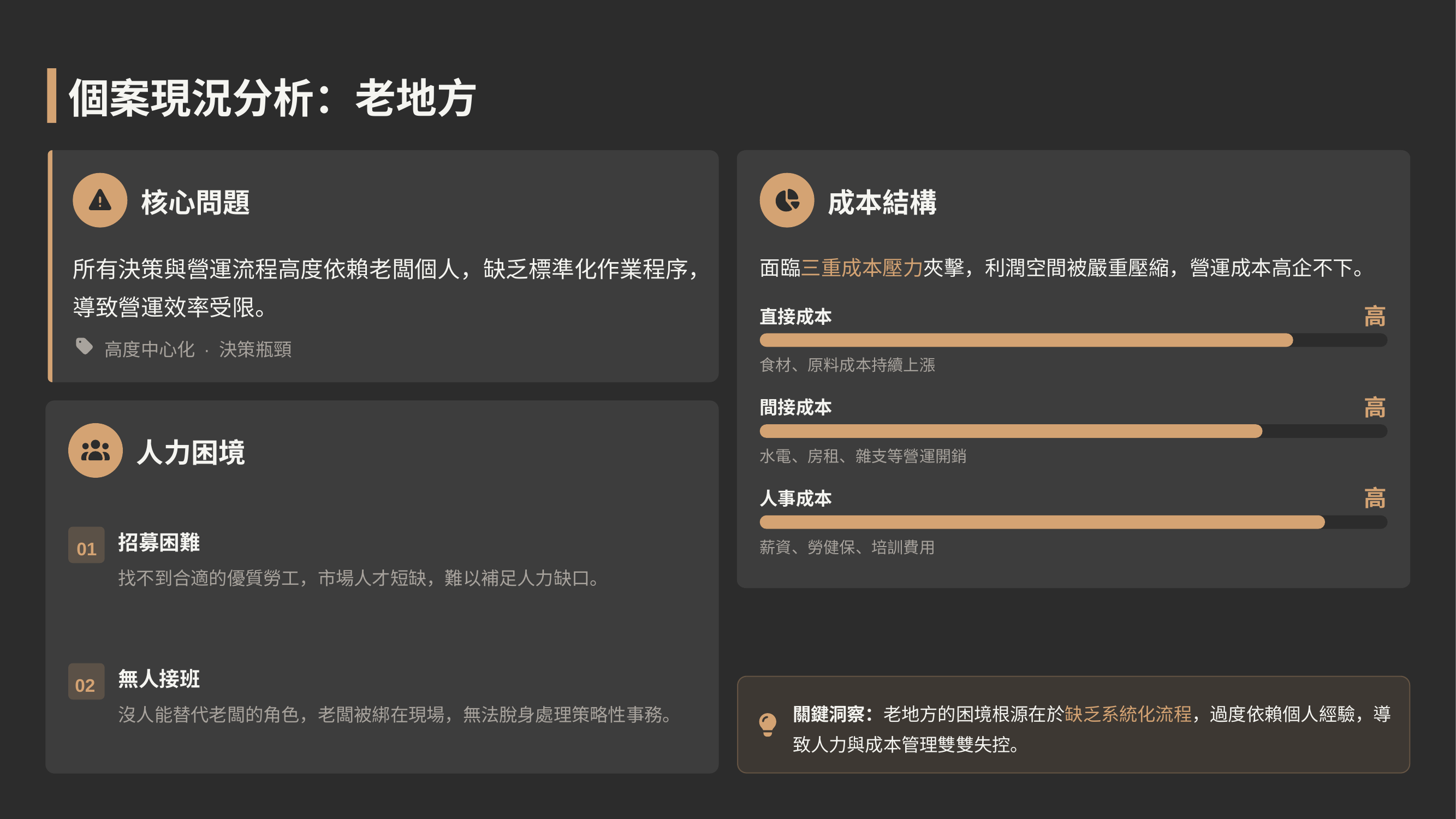

個案現況分析：老地方

核心問題
成本結構

所有決策與營運流程高度依賴老闆個人，缺乏標準化作業程序，導致營運效率受限。
面臨三重成本壓力夾擊，利潤空間被嚴重壓縮，營運成本高企不下。
高
直接成本
高度中心化 · 決策瓶頸

食材、原料成本持續上漲
高
間接成本

人力困境

水電、房租、雜支等營運開銷
高
人事成本

招募困難

01
薪資、勞健保、培訓費用
找不到合適的優質勞工，市場人才短缺，難以補足人力缺口。
無人接班

02

沒人能替代老闆的角色，老闆被綁在現場，無法脫身處理策略性事務。
關鍵洞察：老地方的困境根源在於缺乏系統化流程，過度依賴個人經驗，導致人力與成本管理雙雙失控。